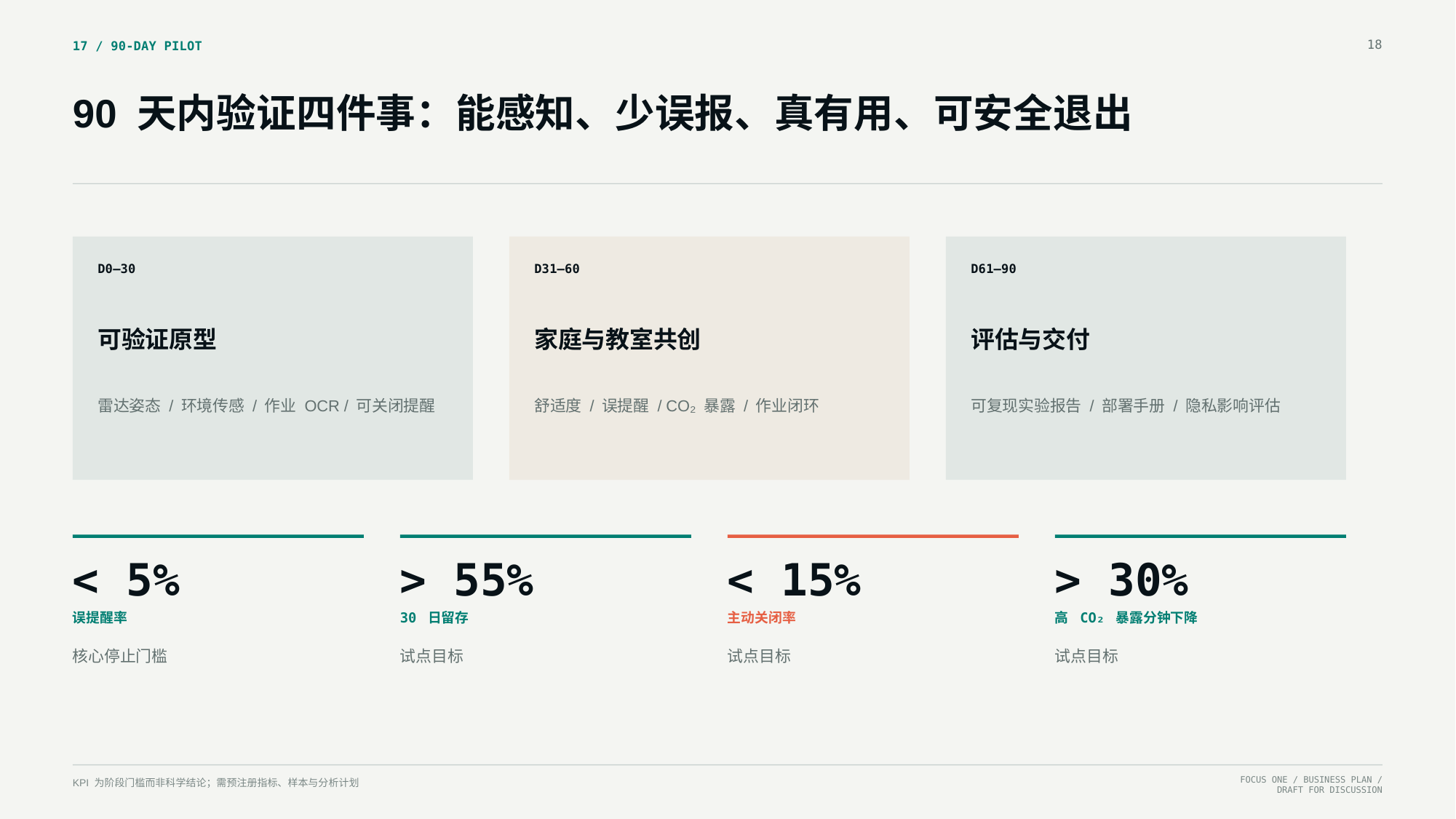

18
17 / 90-DAY PILOT
90 天内验证四件事：能感知、少误报、真有用、可安全退出

D0–30
D31–60
D61–90
可验证原型
家庭与教室共创
评估与交付
雷达姿态 / 环境传感 / 作业 OCR / 可关闭提醒
舒适度 / 误提醒 / CO₂ 暴露 / 作业闭环
可复现实验报告 / 部署手册 / 隐私影响评估

< 5%
> 55%
< 15%
> 30%
误提醒率
30 日留存
主动关闭率
高 CO₂ 暴露分钟下降
核心停止门槛
试点目标
试点目标
试点目标

KPI 为阶段门槛而非科学结论；需预注册指标、样本与分析计划
FOCUS ONE / BUSINESS PLAN / DRAFT FOR DISCUSSION